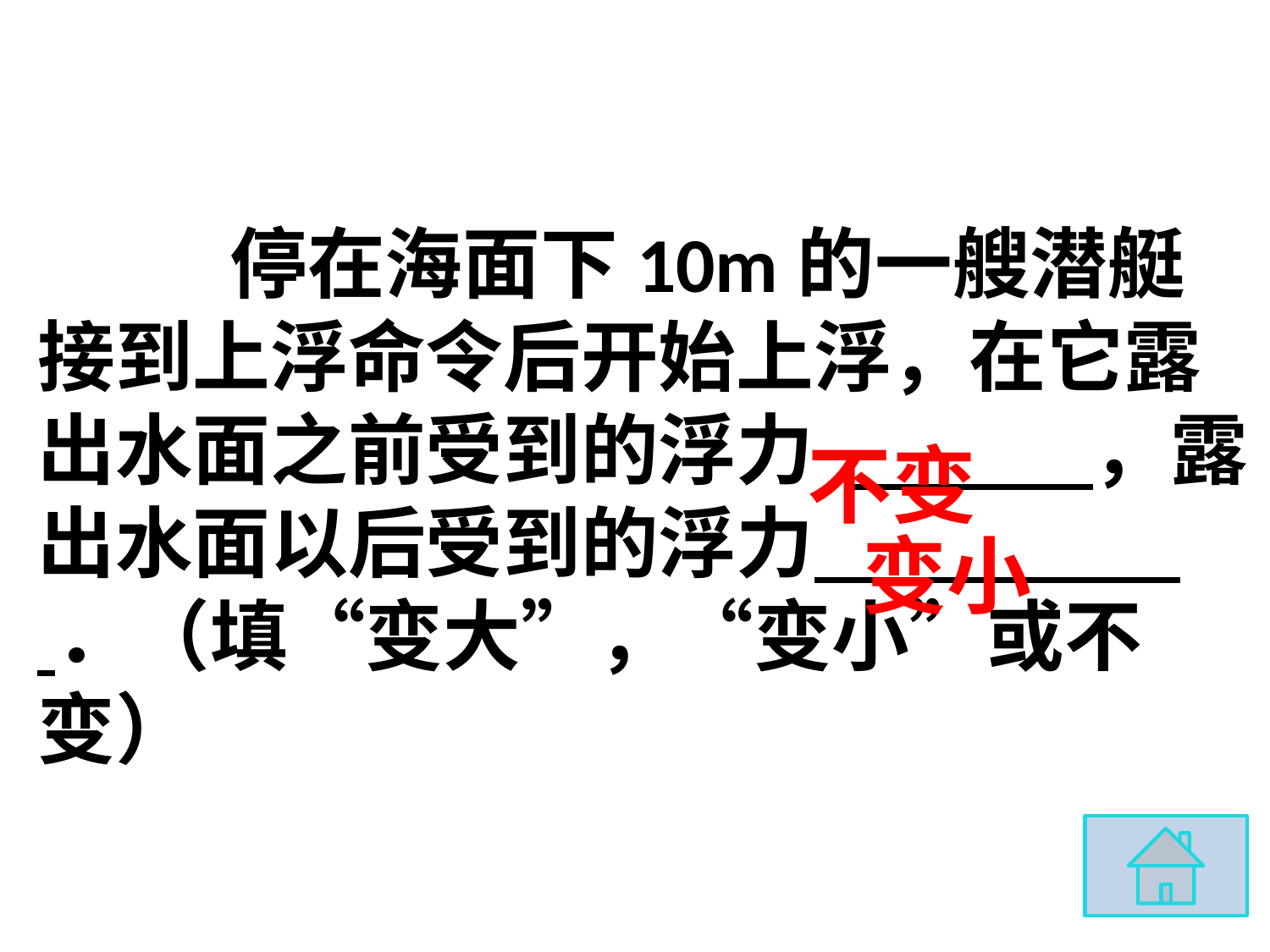

# 停在海面下10m的一艘潜艇接到上浮命令后开始上浮，在它露出水面之前受到的浮力  　　     ，露出水面以后受到的浮力　　              ．（填“变大”，“变小”或不变）
不变
变小